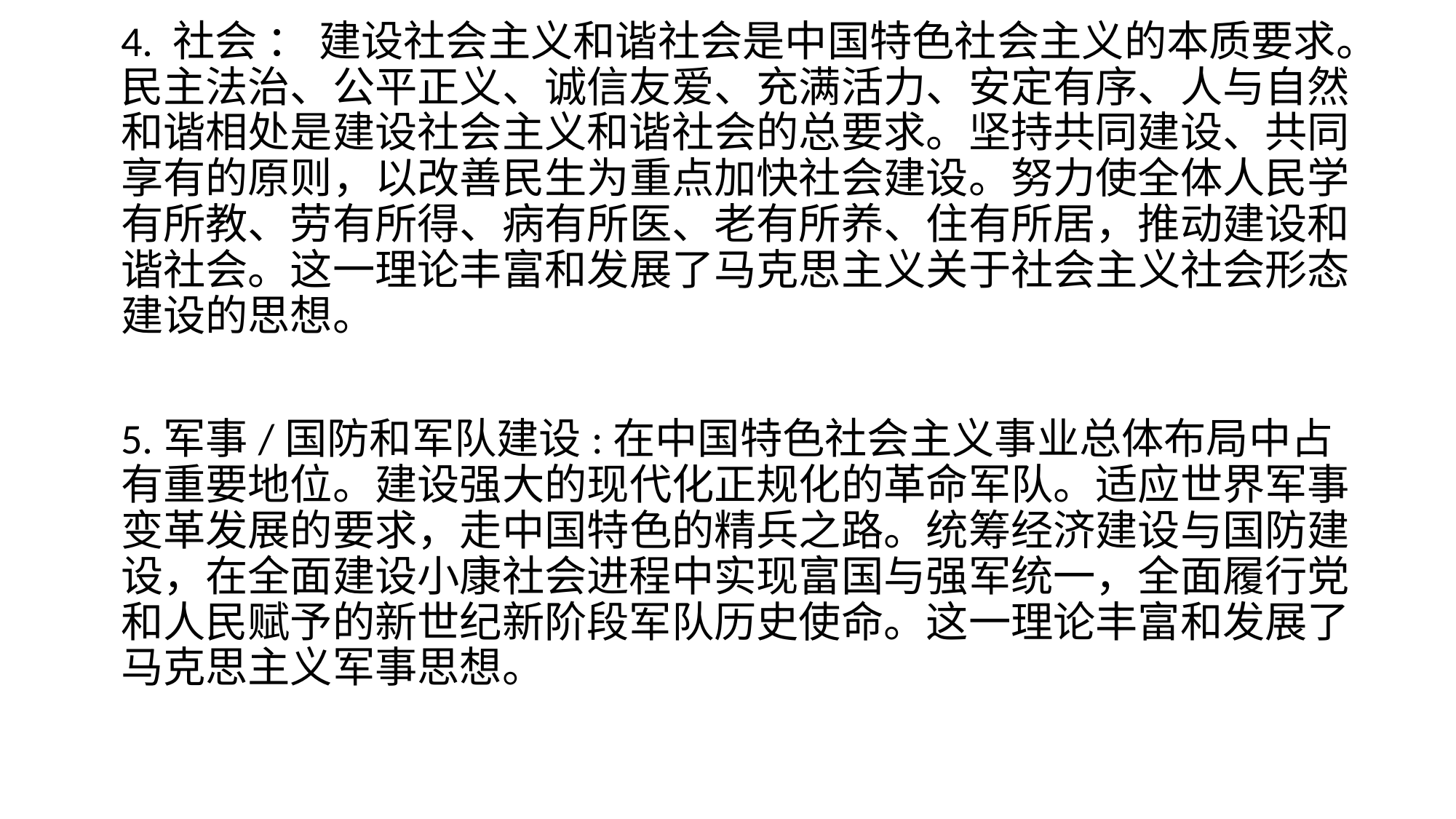

# 4. 社会 ： 建设社会主义和谐社会是中国特色社会主义的本质要求。民主法治、公平正义、诚信友爱、充满活力、安定有序、人与自然和谐相处是建设社会主义和谐社会的总要求。坚持共同建设、共同享有的原则，以改善民生为重点加快社会建设。努力使全体人民学有所教、劳有所得、病有所医、老有所养、住有所居，推动建设和谐社会。这一理论丰富和发展了马克思主义关于社会主义社会形态建设的思想。
5.军事/国防和军队建设:在中国特色社会主义事业总体布局中占有重要地位。建设强大的现代化正规化的革命军队。适应世界军事变革发展的要求，走中国特色的精兵之路。统筹经济建设与国防建设，在全面建设小康社会进程中实现富国与强军统一，全面履行党和人民赋予的新世纪新阶段军队历史使命。这一理论丰富和发展了马克思主义军事思想。